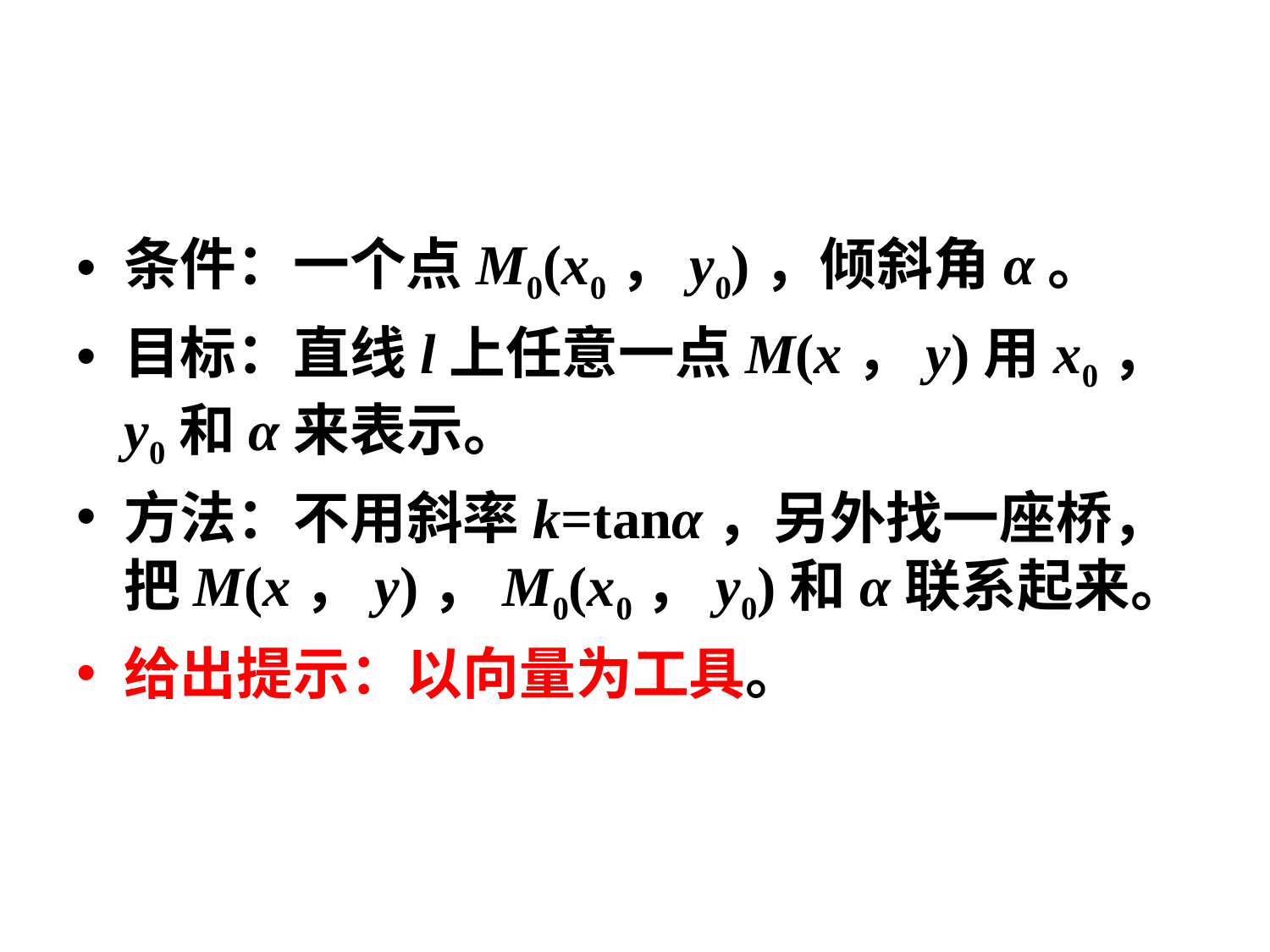

#
条件：一个点M0(x0，y0)，倾斜角α。
目标：直线l上任意一点M(x，y)用x0，y0和α来表示。
方法：不用斜率k=tanα，另外找一座桥，把M(x，y)，M0(x0，y0)和α联系起来。
给出提示：以向量为工具。